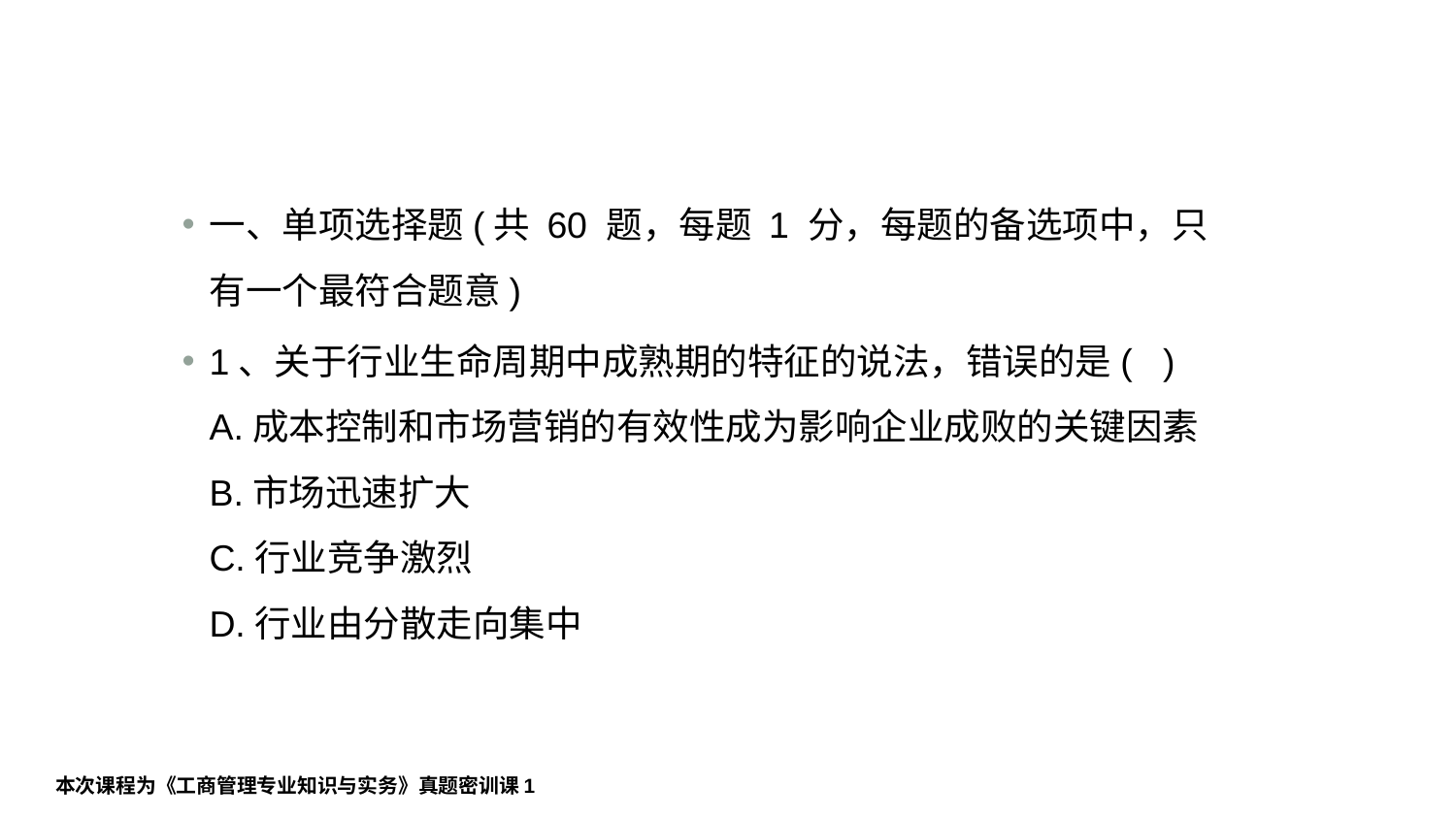

一、单项选择题(共 60 题，每题 1 分，每题的备选项中，只有一个最符合题意)
1、关于行业生命周期中成熟期的特征的说法，错误的是(   )
A.成本控制和市场营销的有效性成为影响企业成败的关键因素
B.市场迅速扩大
C.行业竞争激烈
D.行业由分散走向集中